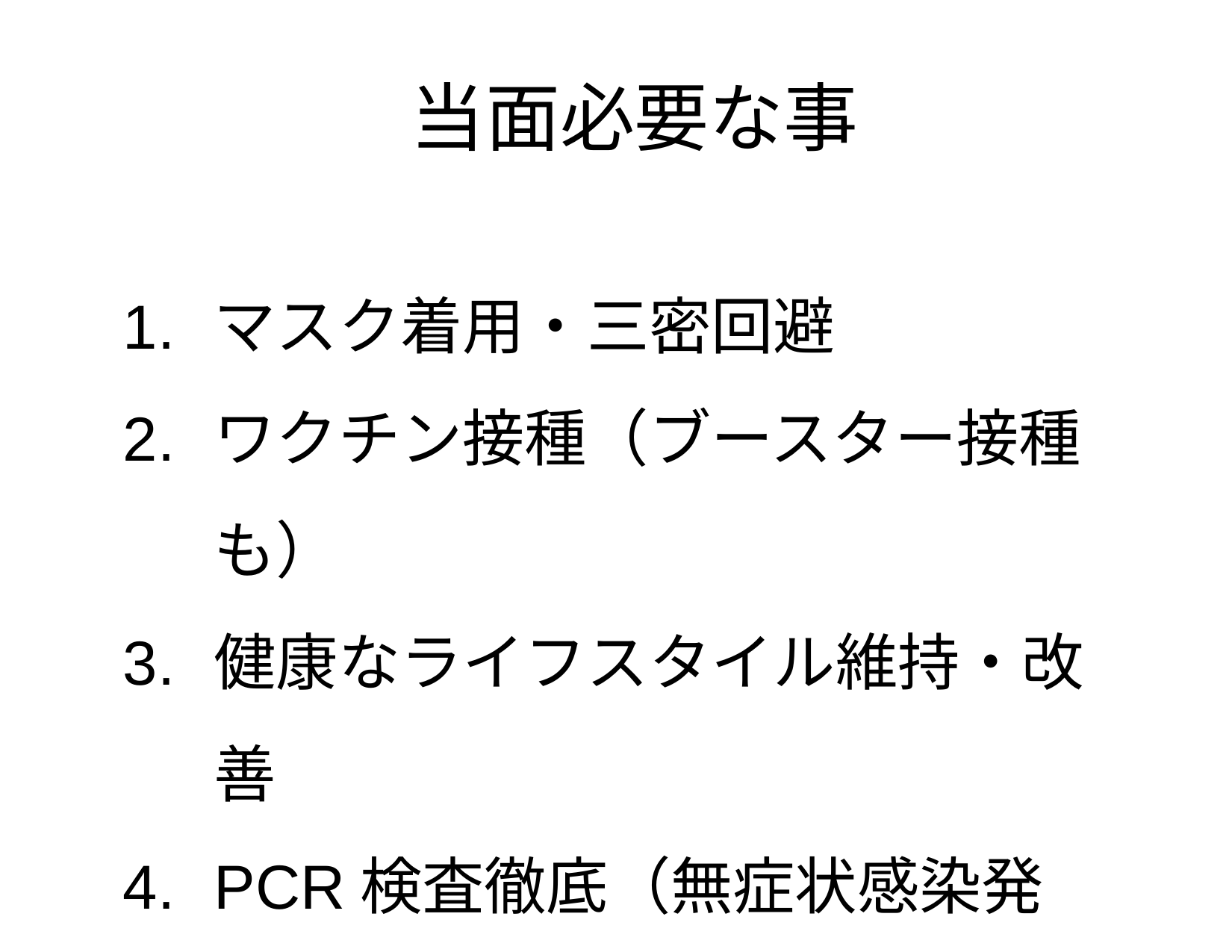

当面必要な事

マスク着用・三密回避
ワクチン接種（ブースター接種も）
健康なライフスタイル維持・改善
PCR検査徹底（無症状感染発見）
感染症医療の充実